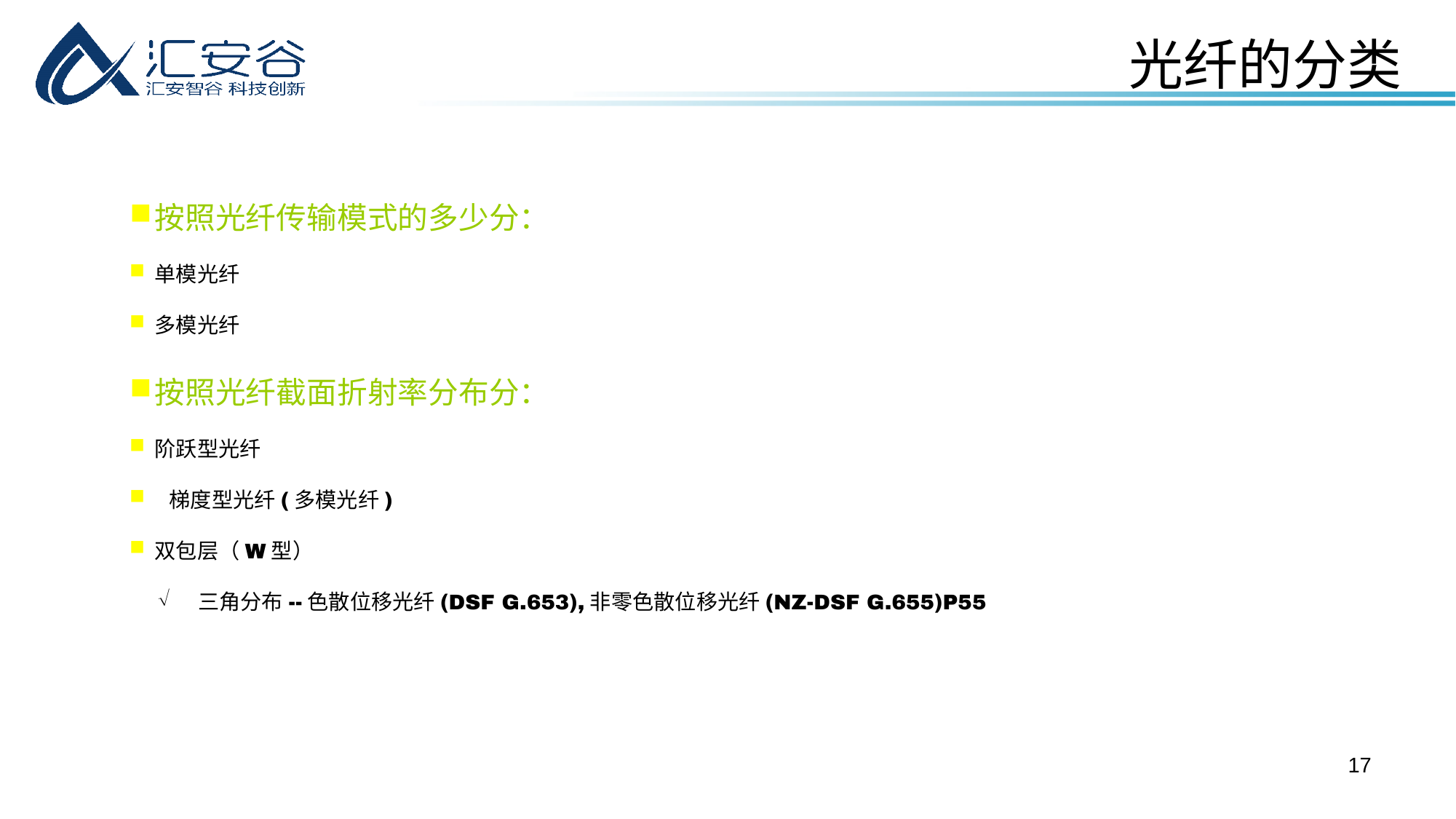

光纤的分类
按照光纤传输模式的多少分：
单模光纤
多模光纤
按照光纤截面折射率分布分：
阶跃型光纤
  梯度型光纤(多模光纤)
双包层（W型）
  三角分布--色散位移光纤(DSF G.653),非零色散位移光纤(NZ-DSF G.655)P55
17